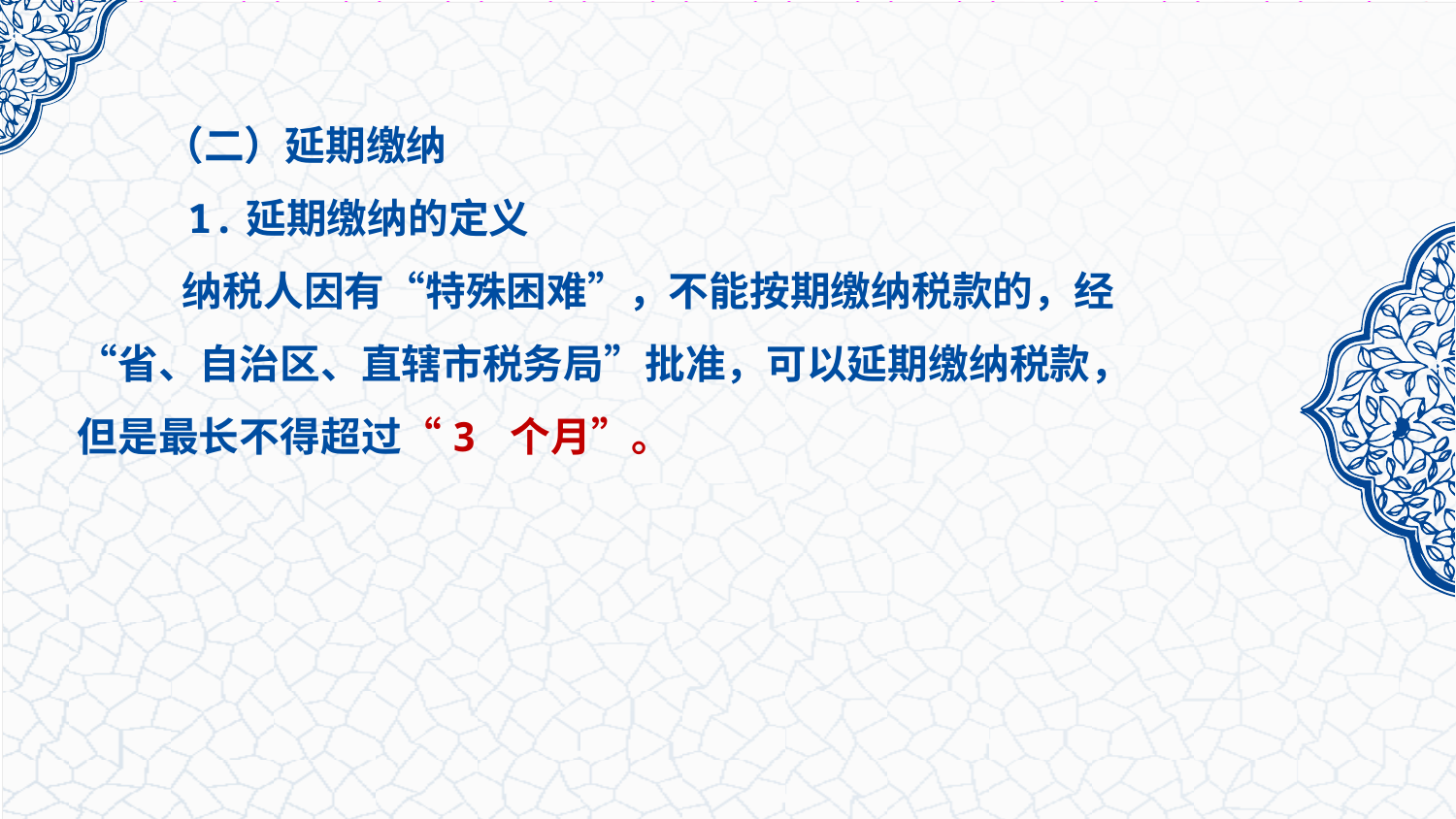

（二）延期缴纳
 1.延期缴纳的定义
 纳税人因有“特殊困难”，不能按期缴纳税款的，经“省、自治区、直辖市税务局”批准，可以延期缴纳税款，但是最长不得超过“3 个月”。